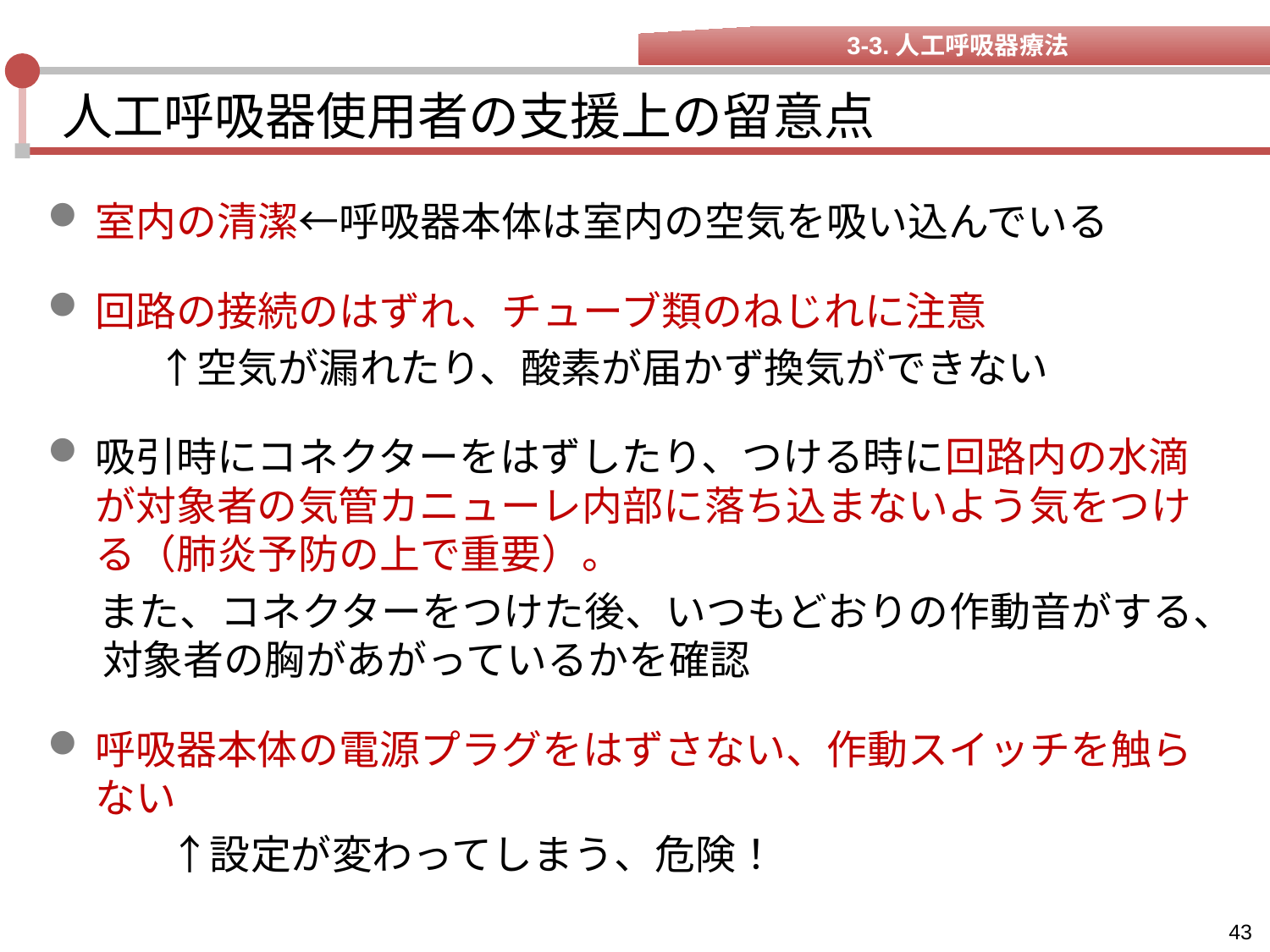

3-3.人工呼吸器療法
# 人工呼吸器使用者の支援上の留意点
室内の清潔←呼吸器本体は室内の空気を吸い込んでいる

回路の接続のはずれ、チューブ類のねじれに注意
  　　↑空気が漏れたり、酸素が届かず換気ができない

吸引時にコネクターをはずしたり、つける時に回路内の水滴が対象者の気管カニューレ内部に落ち込まないよう気をつける（肺炎予防の上で重要）。
    また、コネクターをつけた後、いつもどおりの作動音がする、対象者の胸があがっているかを確認

呼吸器本体の電源プラグをはずさない、作動スイッチを触らない
　　　↑設定が変わってしまう、危険！

43